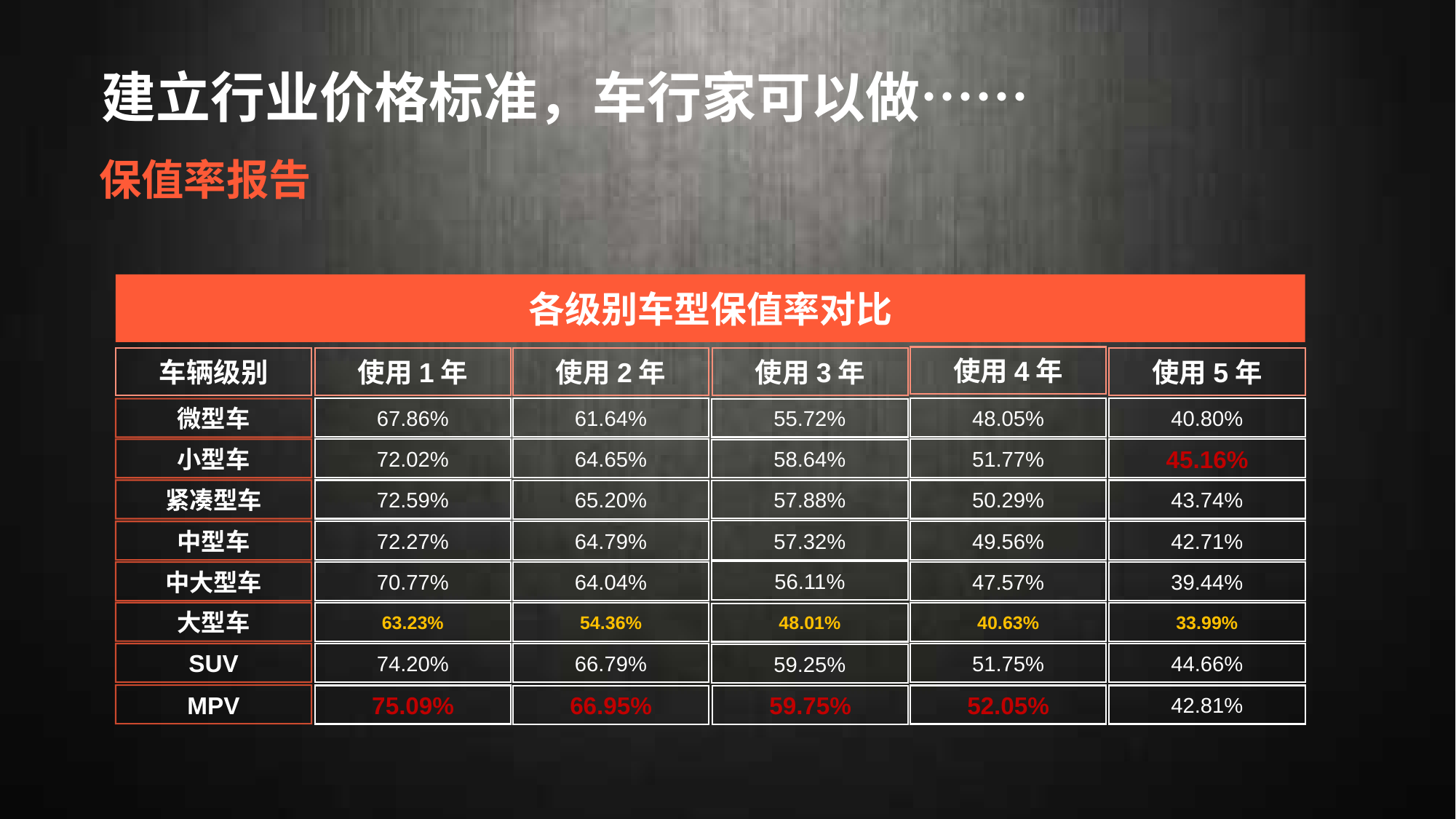

建立行业价格标准，车行家可以做……
保值率报告
各级别车型保值率对比
使用4年
使用3年
使用5年
使用2年
车辆级别
使用1年
67.86%
48.05%
40.80%
61.64%
55.72%
微型车
72.02%
51.77%
45.16%
小型车
64.65%
58.64%
72.59%
50.29%
43.74%
紧凑型车
65.20%
57.88%
57.32%
中型车
72.27%
49.56%
42.71%
64.79%
56.11%
70.77%
47.57%
39.44%
中大型车
64.04%
63.23%
40.63%
33.99%
大型车
54.36%
48.01%
SUV
74.20%
51.75%
44.66%
66.79%
59.25%
MPV
75.09%
52.05%
42.81%
66.95%
59.75%